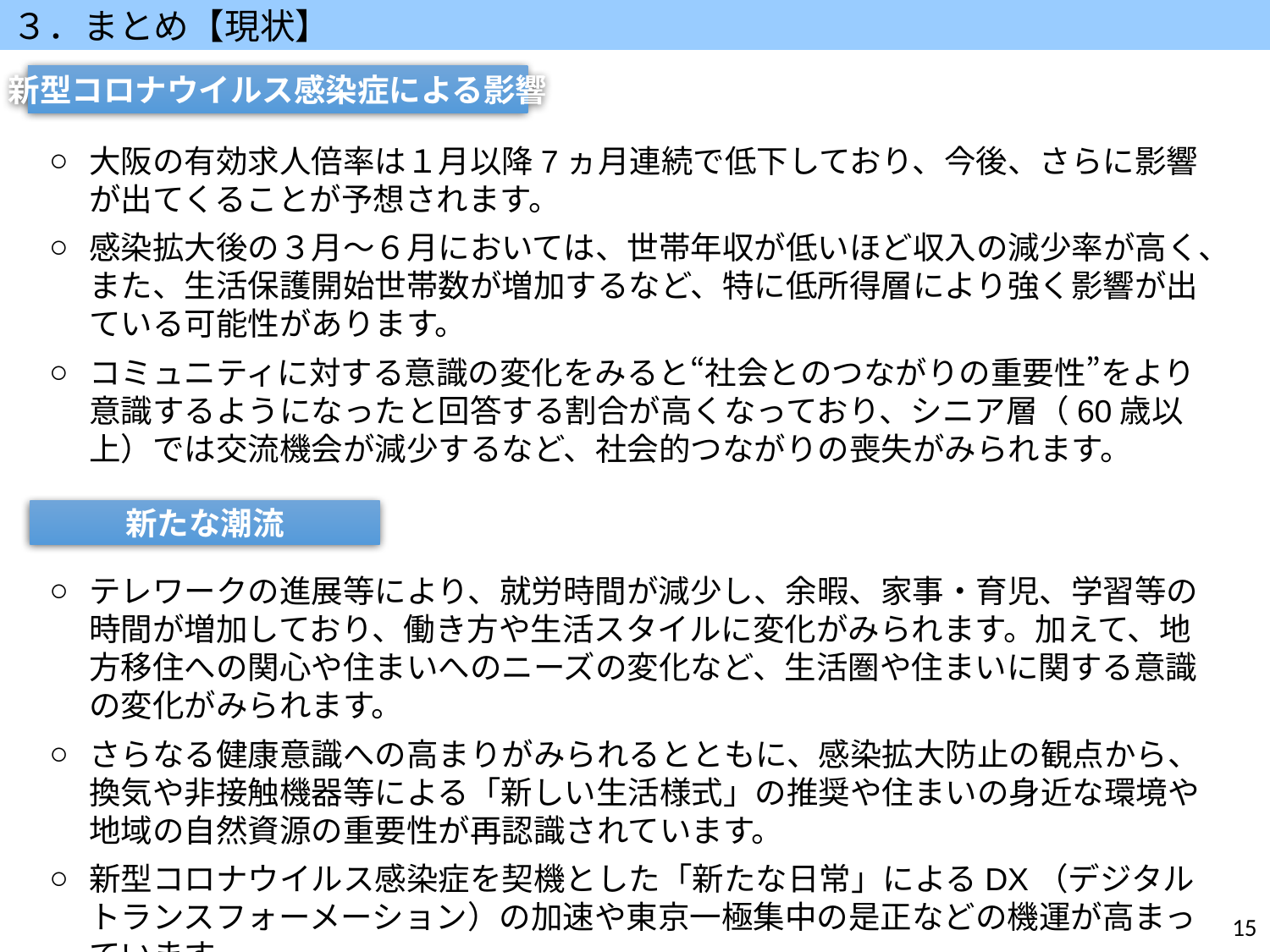

３．まとめ【現状】
新型コロナウイルス感染症による影響
大阪の有効求人倍率は１月以降7ヵ月連続で低下しており、今後、さらに影響が出てくることが予想されます。
感染拡大後の３月～６月においては、世帯年収が低いほど収入の減少率が高く、また、生活保護開始世帯数が増加するなど、特に低所得層により強く影響が出ている可能性があります。
コミュニティに対する意識の変化をみると“社会とのつながりの重要性”をより意識するようになったと回答する割合が高くなっており、シニア層（60歳以上）では交流機会が減少するなど、社会的つながりの喪失がみられます。
新たな潮流
テレワークの進展等により、就労時間が減少し、余暇、家事・育児、学習等の時間が増加しており、働き方や生活スタイルに変化がみられます。加えて、地方移住への関心や住まいへのニーズの変化など、生活圏や住まいに関する意識の変化がみられます。
さらなる健康意識への高まりがみられるとともに、感染拡大防止の観点から、換気や非接触機器等による「新しい生活様式」の推奨や住まいの身近な環境や地域の自然資源の重要性が再認識されています。
新型コロナウイルス感染症を契機とした「新たな日常」によるDX（デジタルトランスフォーメーション）の加速や東京一極集中の是正などの機運が高まっています。

15